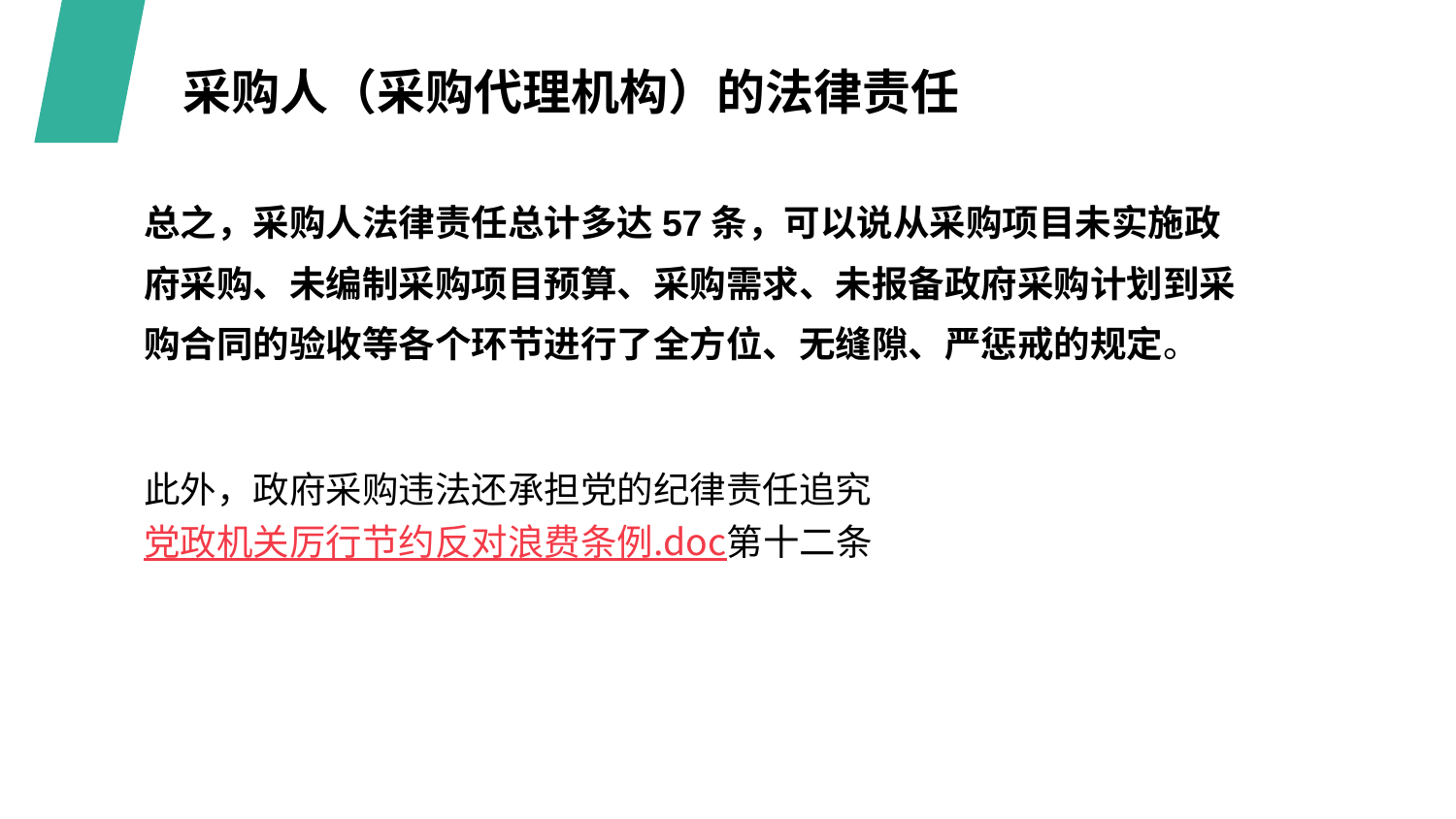

采购人（采购代理机构）的法律责任
总之，采购人法律责任总计多达57条，可以说从采购项目未实施政府采购、未编制采购项目预算、采购需求、未报备政府采购计划到采购合同的验收等各个环节进行了全方位、无缝隙、严惩戒的规定。

此外，政府采购违法还承担党的纪律责任追究党政机关厉行节约反对浪费条例.doc第十二条